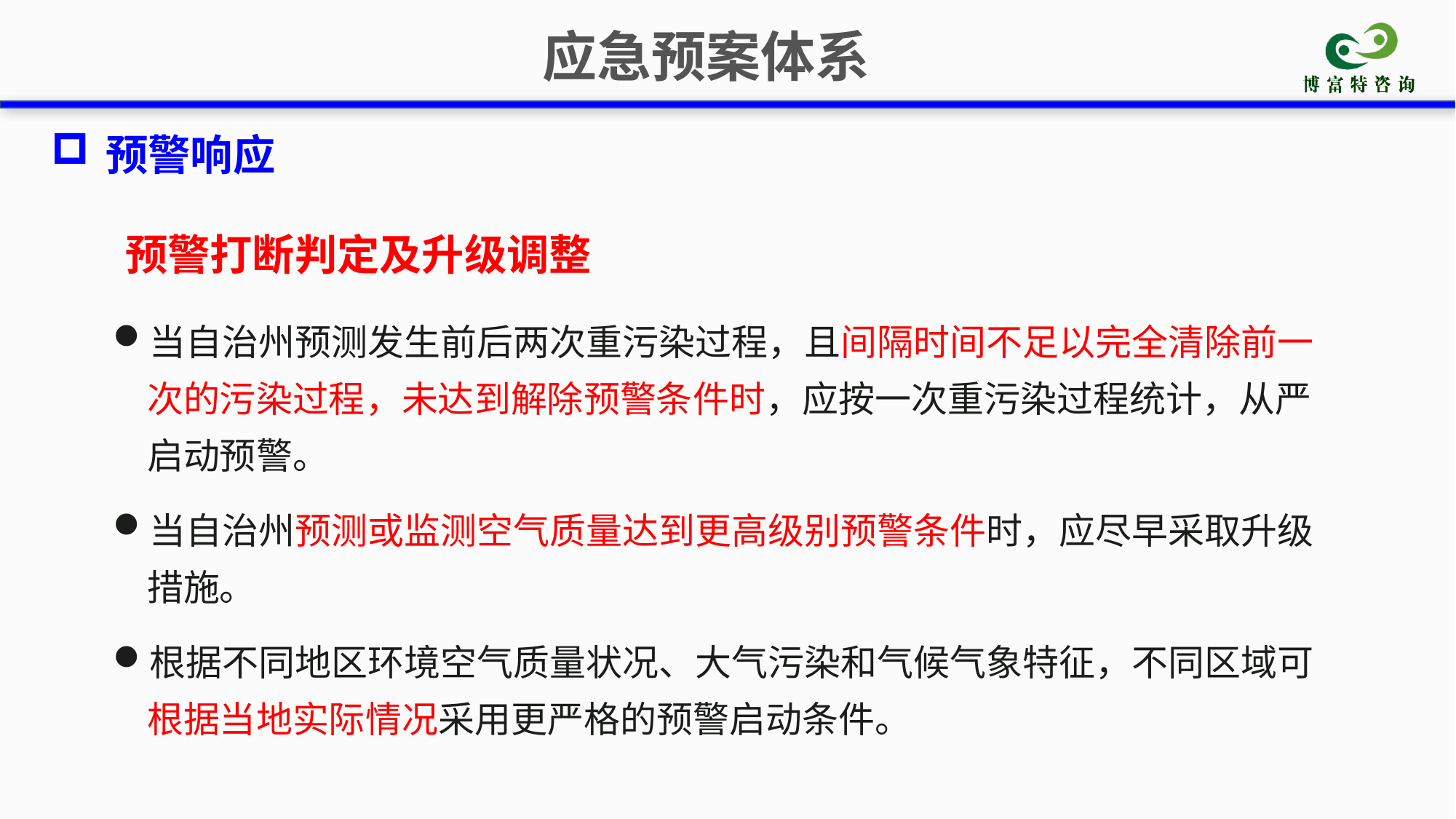

应急预案体系

预警响应
预警打断判定及升级调整
当自治州预测发生前后两次重污染过程，且间隔时间不足以完全清除前一次的污染过程，未达到解除预警条件时，应按一次重污染过程统计，从严启动预警。
当自治州预测或监测空气质量达到更高级别预警条件时，应尽早采取升级措施。
根据不同地区环境空气质量状况、大气污染和气候气象特征，不同区域可根据当地实际情况采用更严格的预警启动条件。